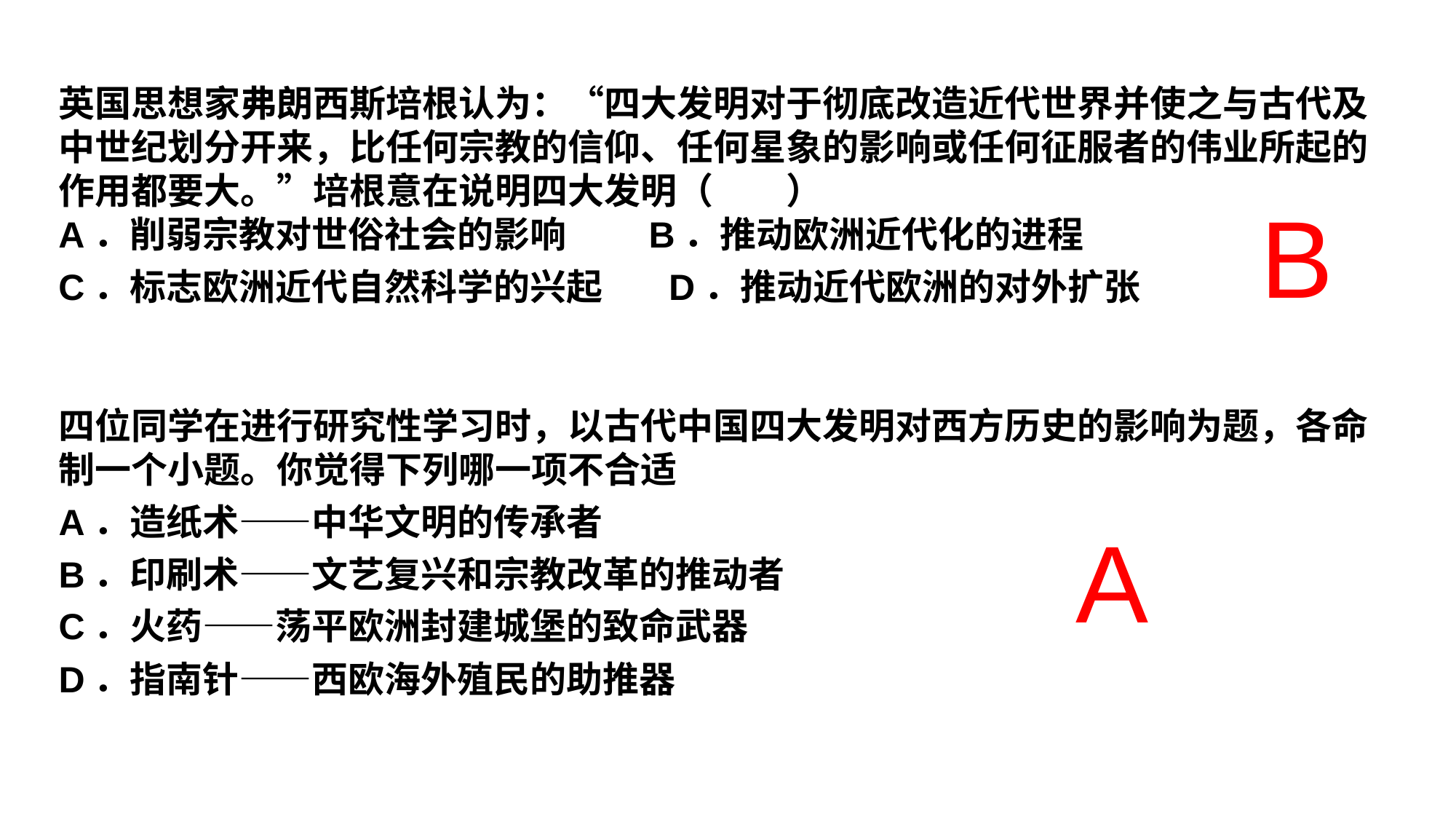

英国思想家弗朗西斯培根认为：“四大发明对于彻底改造近代世界并使之与古代及中世纪划分开来，比任何宗教的信仰、任何星象的影响或任何征服者的伟业所起的作用都要大。”培根意在说明四大发明（　　）A．削弱宗教对世俗社会的影响         B．推动欧洲近代化的进程C．标志欧洲近代自然科学的兴起       D．推动近代欧洲的对外扩张
B
四位同学在进行研究性学习时，以古代中国四大发明对西方历史的影响为题，各命制一个小题。你觉得下列哪一项不合适A．造纸术——中华文明的传承者
B．印刷术——文艺复兴和宗教改革的推动者C．火药——荡平欧洲封建城堡的致命武器
D．指南针——西欧海外殖民的助推器
A